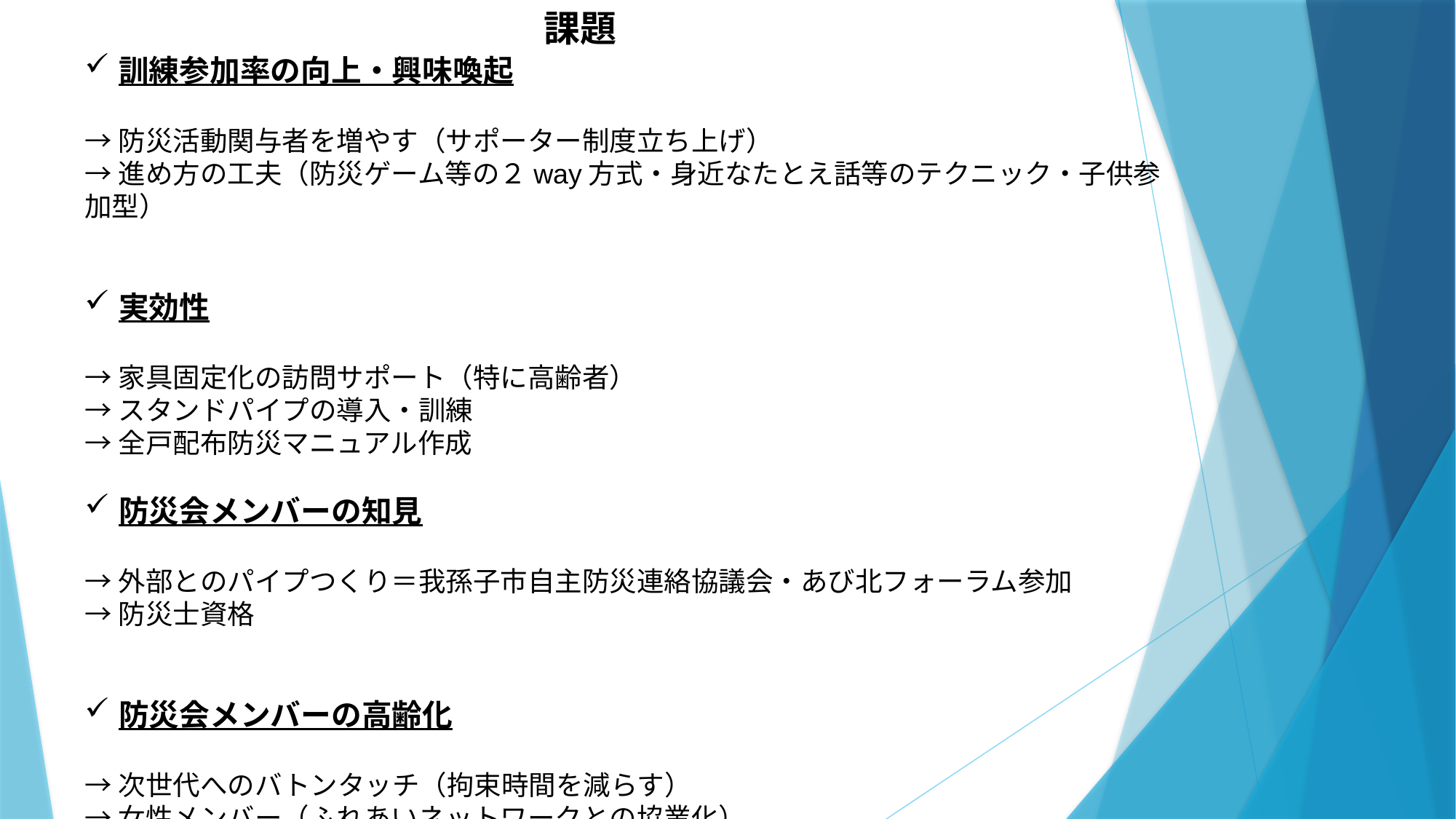

課題
訓練参加率の向上・興味喚起

→防災活動関与者を増やす（サポーター制度立ち上げ）
→進め方の工夫（防災ゲーム等の２way方式・身近なたとえ話等のテクニック・子供参加型）

実効性

→家具固定化の訪問サポート（特に高齢者）
→スタンドパイプの導入・訓練
→全戸配布防災マニュアル作成

防災会メンバーの知見

→外部とのパイプつくり＝我孫子市自主防災連絡協議会・あび北フォーラム参加
→防災士資格

防災会メンバーの高齢化

→次世代へのバトンタッチ（拘束時間を減らす）
→女性メンバー（ふれあいネットワークとの協業化）